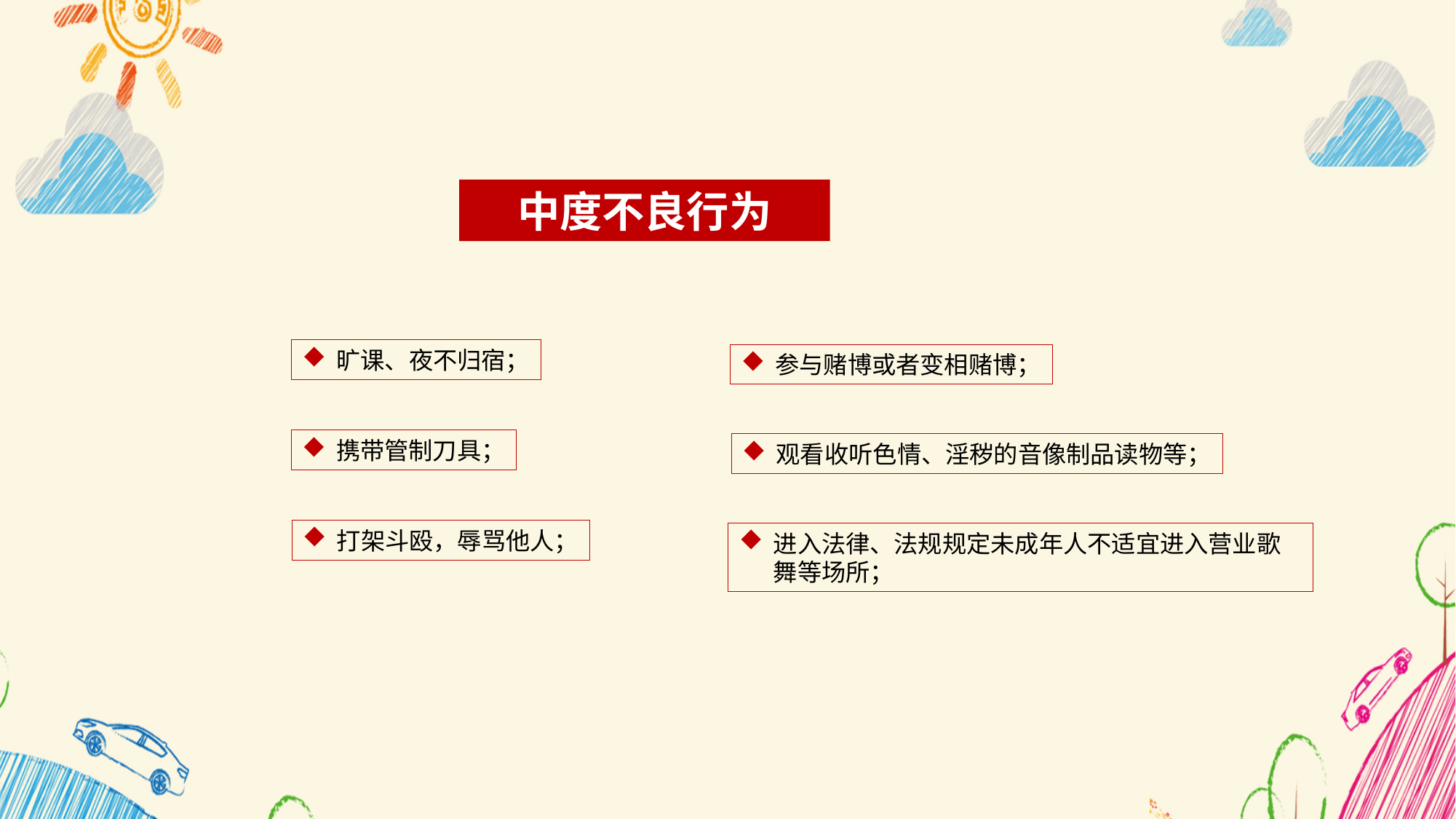

中度不良行为
旷课、夜不归宿；
参与赌博或者变相赌博；
携带管制刀具；
观看收听色情、淫秽的音像制品读物等；
打架斗殴，辱骂他人；
进入法律、法规规定未成年人不适宜进入营业歌舞等场所；